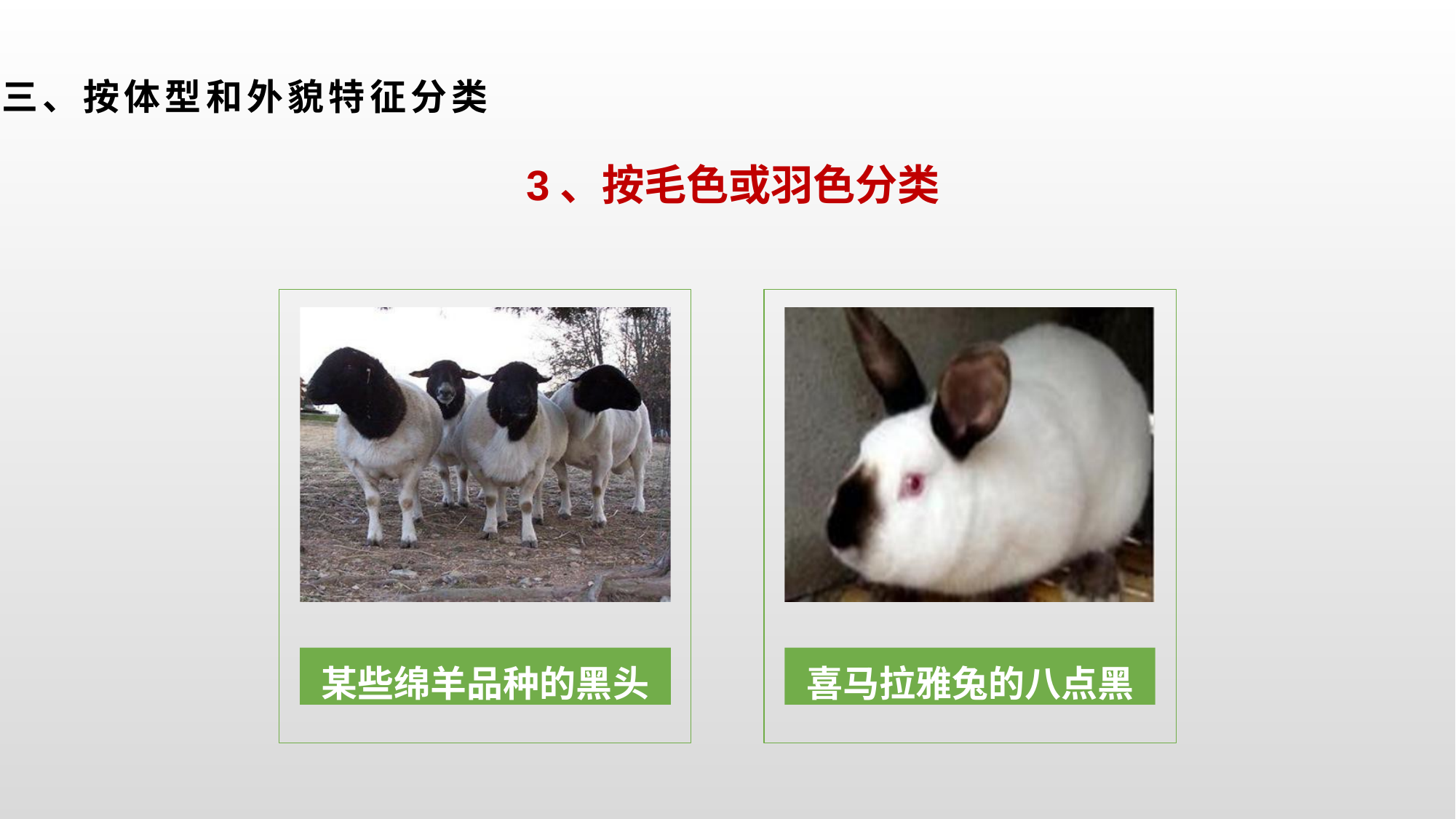

三、按体型和外貌特征分类
3、按毛色或羽色分类

某些绵羊品种的黑头
喜马拉雅兔的八点黑